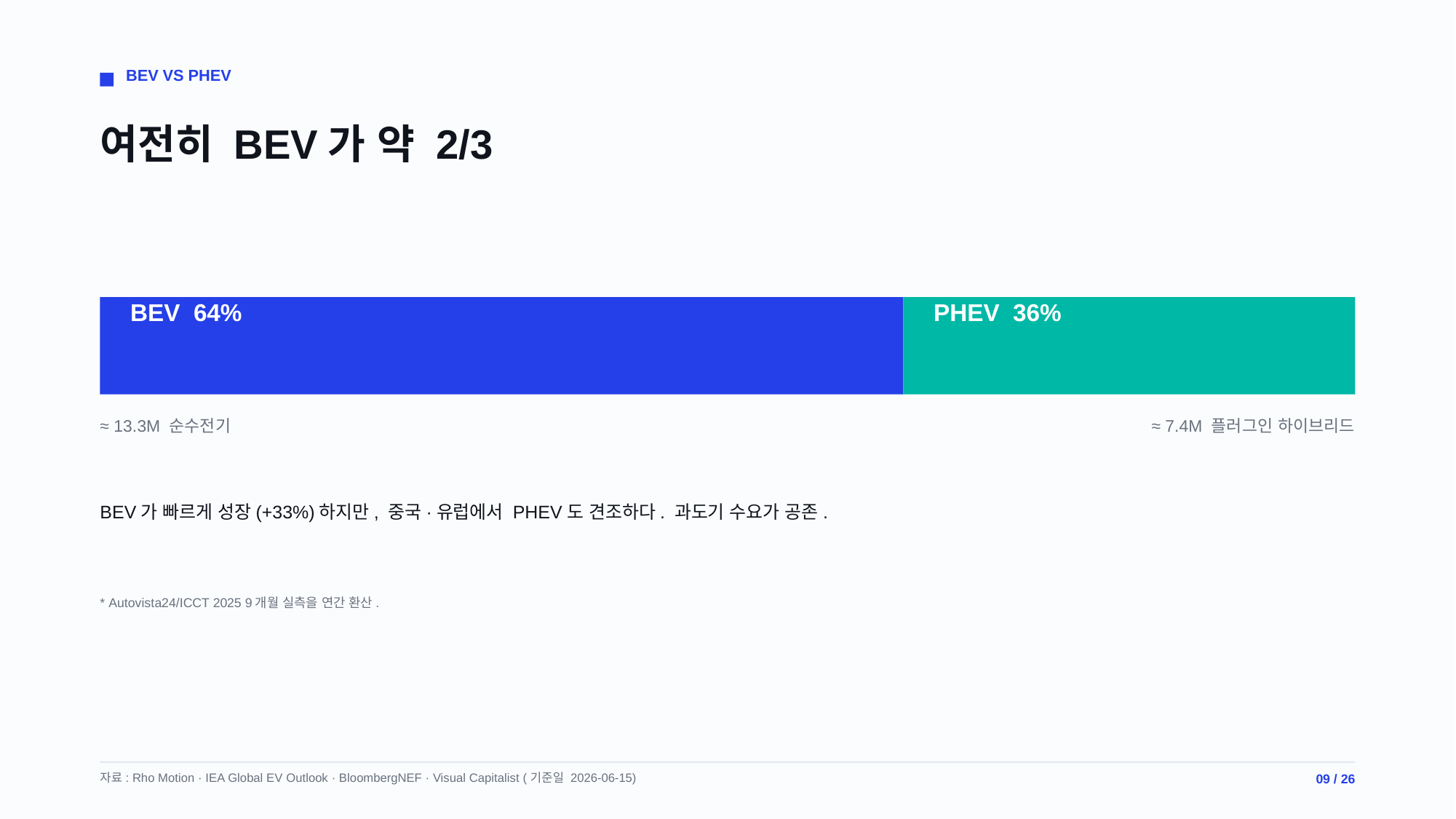

BEV VS PHEV

여전히 BEV가 약 2/3

BEV  64%

PHEV  36%
≈ 13.3M 순수전기
≈ 7.4M 플러그인 하이브리드
BEV가 빠르게 성장(+33%)하지만, 중국·유럽에서 PHEV도 견조하다. 과도기 수요가 공존.
* Autovista24/ICCT 2025 9개월 실측을 연간 환산.

자료: Rho Motion · IEA Global EV Outlook · BloombergNEF · Visual Capitalist (기준일 2026-06-15)
09 / 26